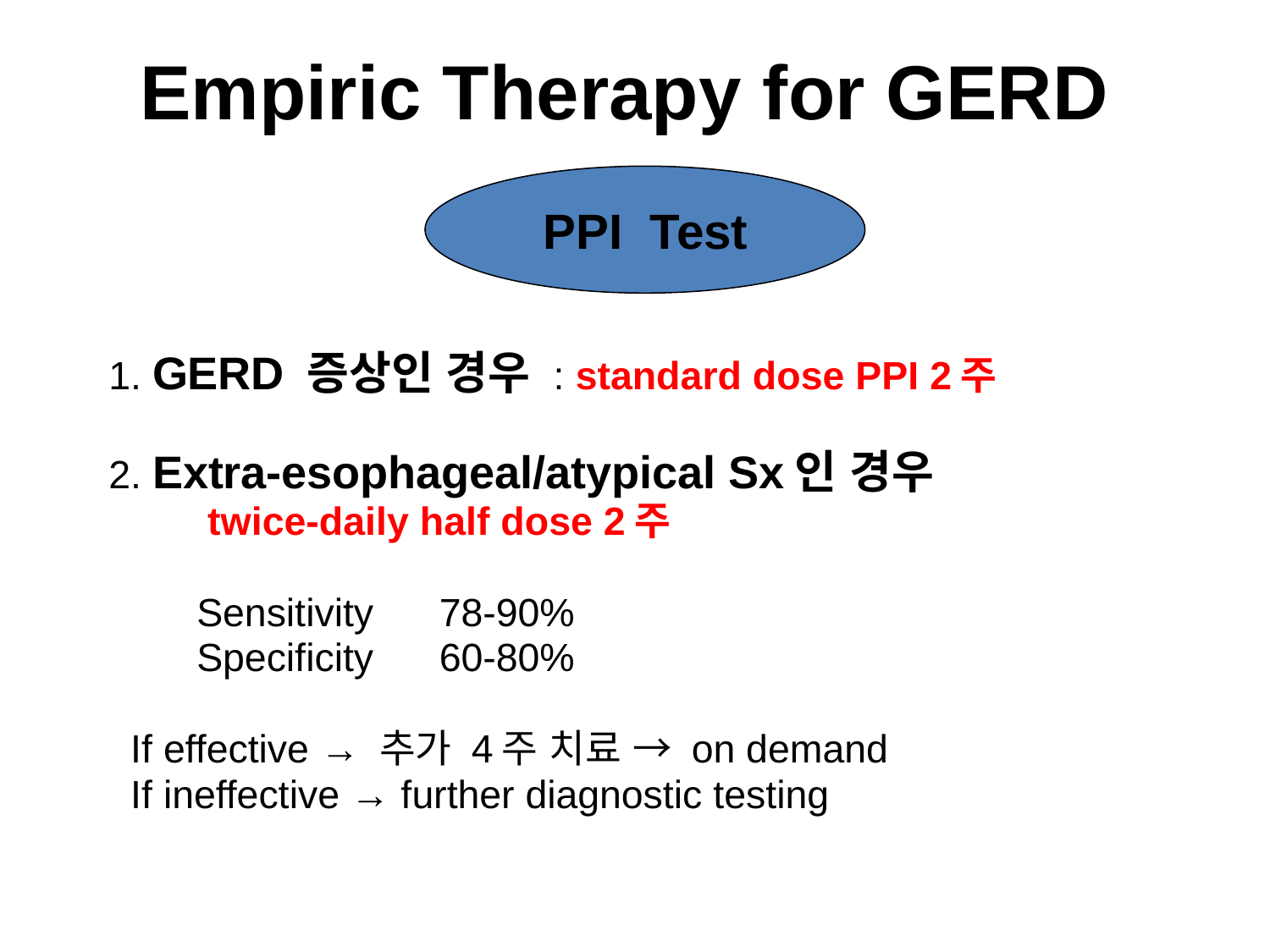

# Empiric Therapy for GERD
   PPI  Test

 1. GERD 증상인 경우 : standard dose PPI 2주

 2. Extra-esophageal/atypical Sx인 경우
          twice-daily half dose 2주

         Sensitivity      78-90%
         Specificity      60-80%

   If effective → 추가 4주 치료 → on demand
   If ineffective → further diagnostic testing